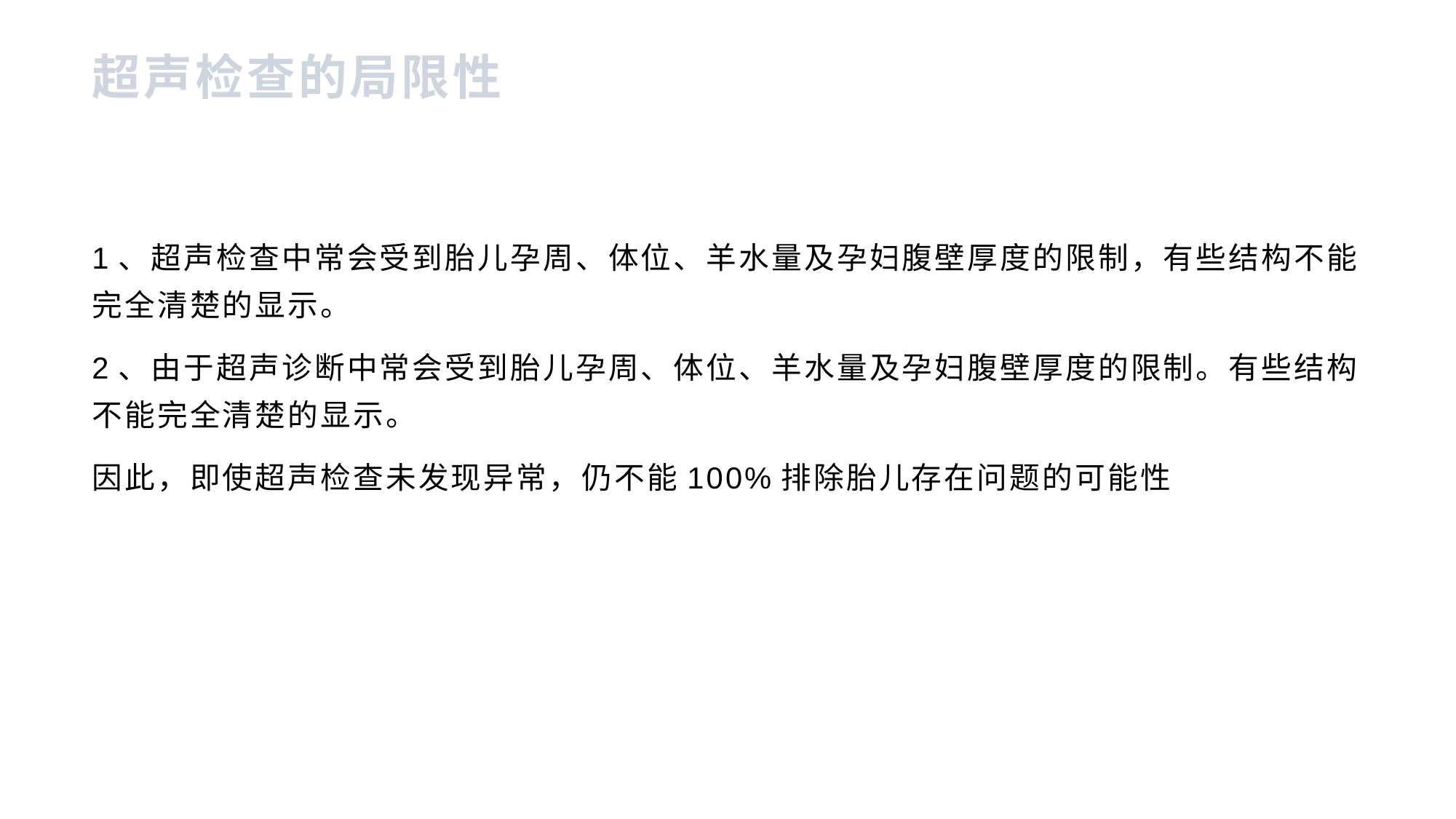

# 超声检查的局限性

1、超声检查中常会受到胎儿孕周、体位、羊水量及孕妇腹壁厚度的限制，有些结构不能完全清楚的显示。
2、由于超声诊断中常会受到胎儿孕周、体位、羊水量及孕妇腹壁厚度的限制。有些结构不能完全清楚的显示。
因此，即使超声检查未发现异常，仍不能100%排除胎儿存在问题的可能性